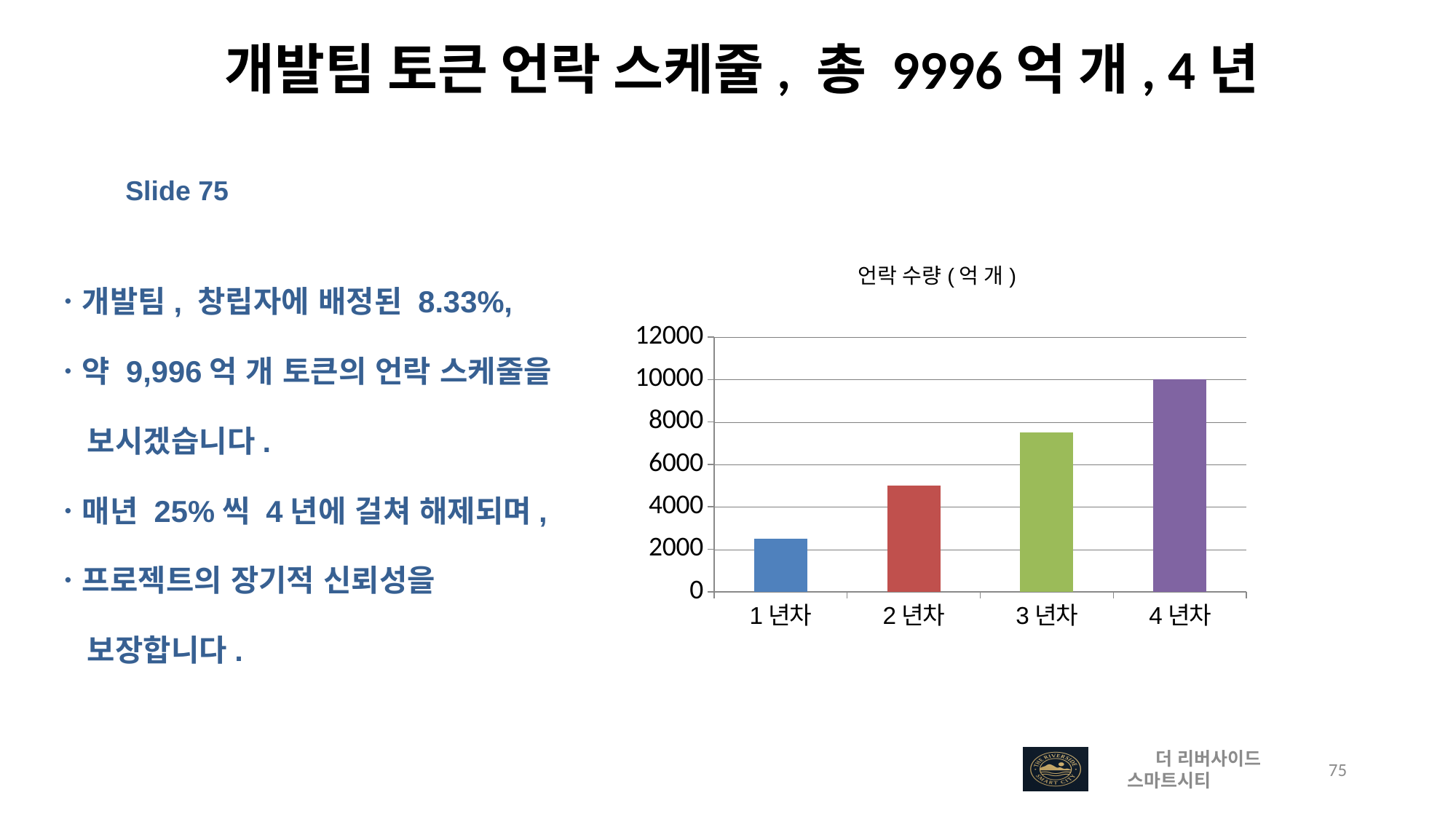

개발팀 토큰 언락 스케줄, 총 9996억 개, 4년
Slide 75

ㆍ개발팀, 창립자에 배정된 8.33%,
ㆍ약 9,996억 개 토큰의 언락 스케줄을
   보시겠습니다.
ㆍ매년 25%씩 4년에 걸쳐 해제되며,
ㆍ프로젝트의 장기적 신뢰성을
   보장합니다.

### Chart: 언락 수량(억 개)

| Category | 언락 수량(억 개) |
|---|---|
| 1년차 | 2499.0 |
| 2년차 | 4998.0 |
| 3년차 | 7497.0 |
| 4년차 | 9996.0 |
             더 리버사이드 스마트시티
  75